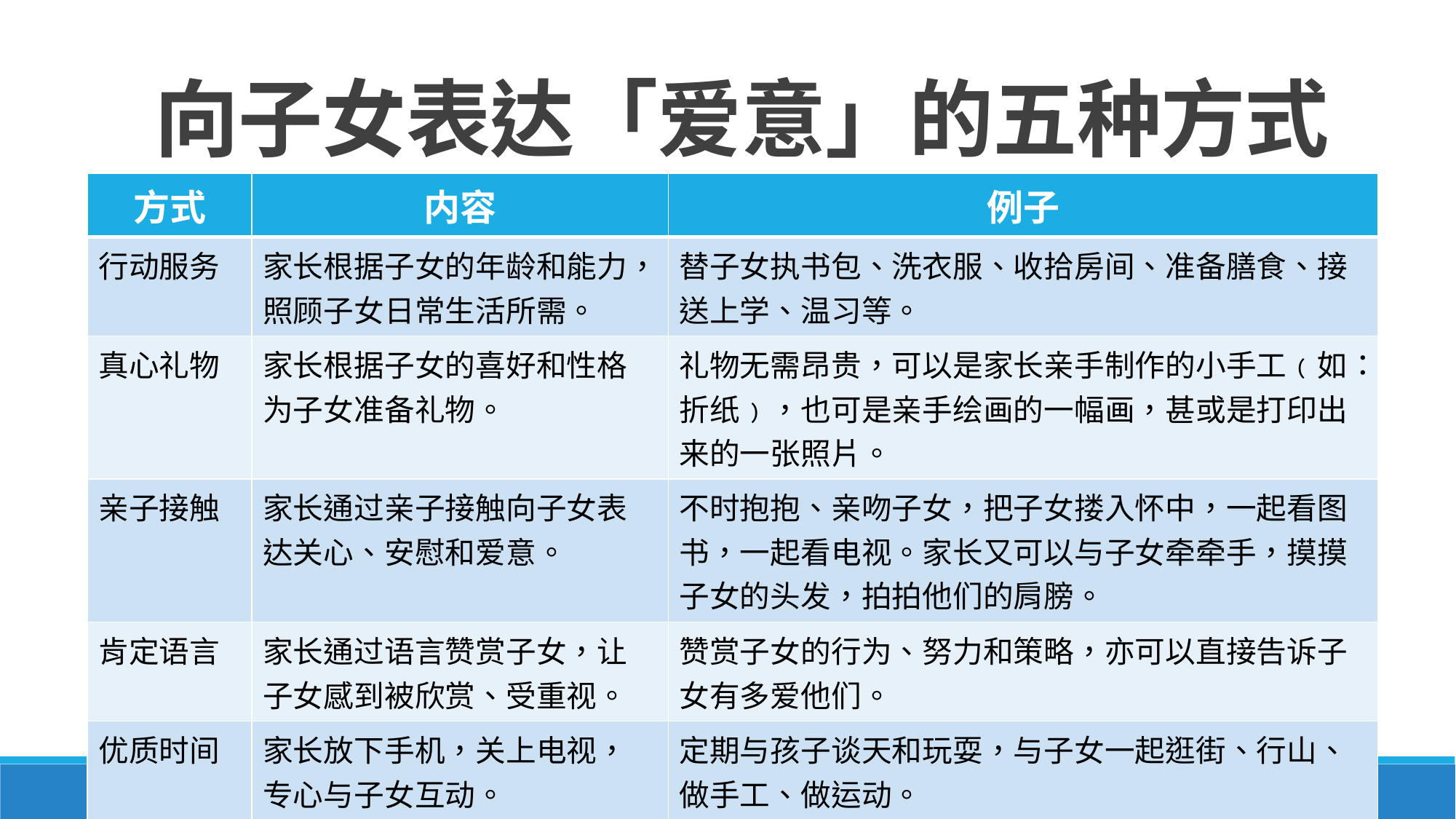

# 向子女表达「爱意」的五种方式
| 方式 | 内容 | 例子 |
| --- | --- | --- |
| 行动服务 | 家长根据子女的年龄和能力，照顾子女日常生活所需。 | 替子女执书包、洗衣服、收拾房间、准备膳食、接送上学、温习等。 |
| 真心礼物 | 家长根据子女的喜好和性格为子女准备礼物。 | 礼物无需昂贵，可以是家长亲手制作的小手工﹙如：折纸﹚，也可是亲手绘画的一幅画，甚或是打印出来的一张照片。 |
| 亲子接触 | 家长通过亲子接触向子女表达关心、安慰和爱意。 | 不时抱抱、亲吻子女，把子女搂入怀中，一起看图书，一起看电视。家长又可以与子女牵牵手，摸摸子女的头发，拍拍他们的肩膀。 |
| 肯定语言 | 家长通过语言赞赏子女，让子女感到被欣赏、受重视。 | 赞赏子女的行为、努力和策略，亦可以直接告诉子女有多爱他们。 |
| 优质时间 | 家长放下手机，关上电视，专心与子女互动。 | 定期与孩子谈天和玩耍，与子女一起逛街、行山、做手工、做运动。 |